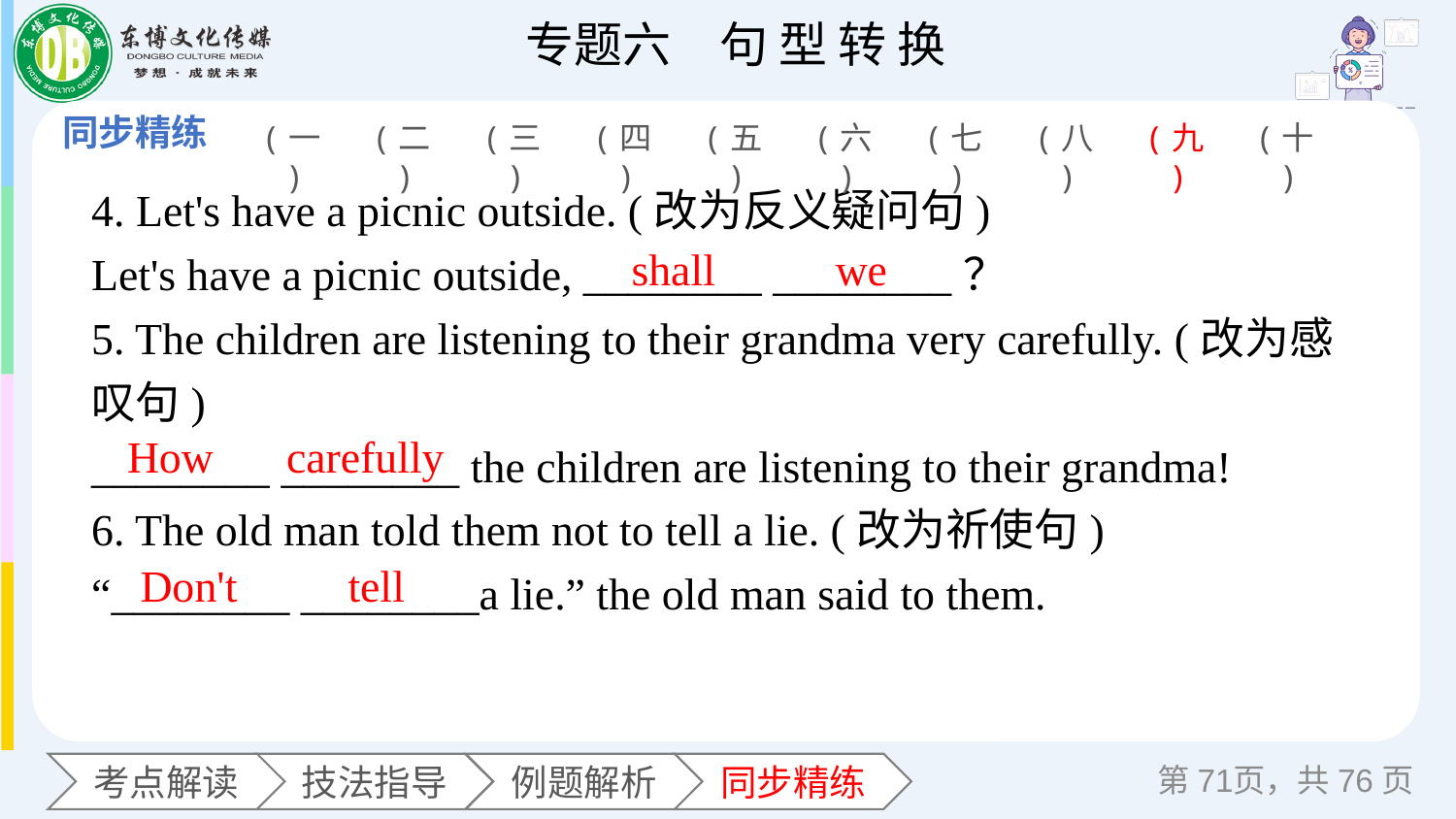

(一)
(二)
(三)
(四)
(五)
(六)
(七)
(八)
(九)
(十)
4. Let's have a picnic outside. (改为反义疑问句)
Let's have a picnic outside, ________ ________？
5. The children are listening to their grandma very carefully. (改为感叹句)
________ ________ the children are listening to their grandma!
6. The old man told them not to tell a lie. (改为祈使句)
“________ ________a lie.” the old man said to them.
shall
we
How
carefully
Don't
tell
第71页，共76页